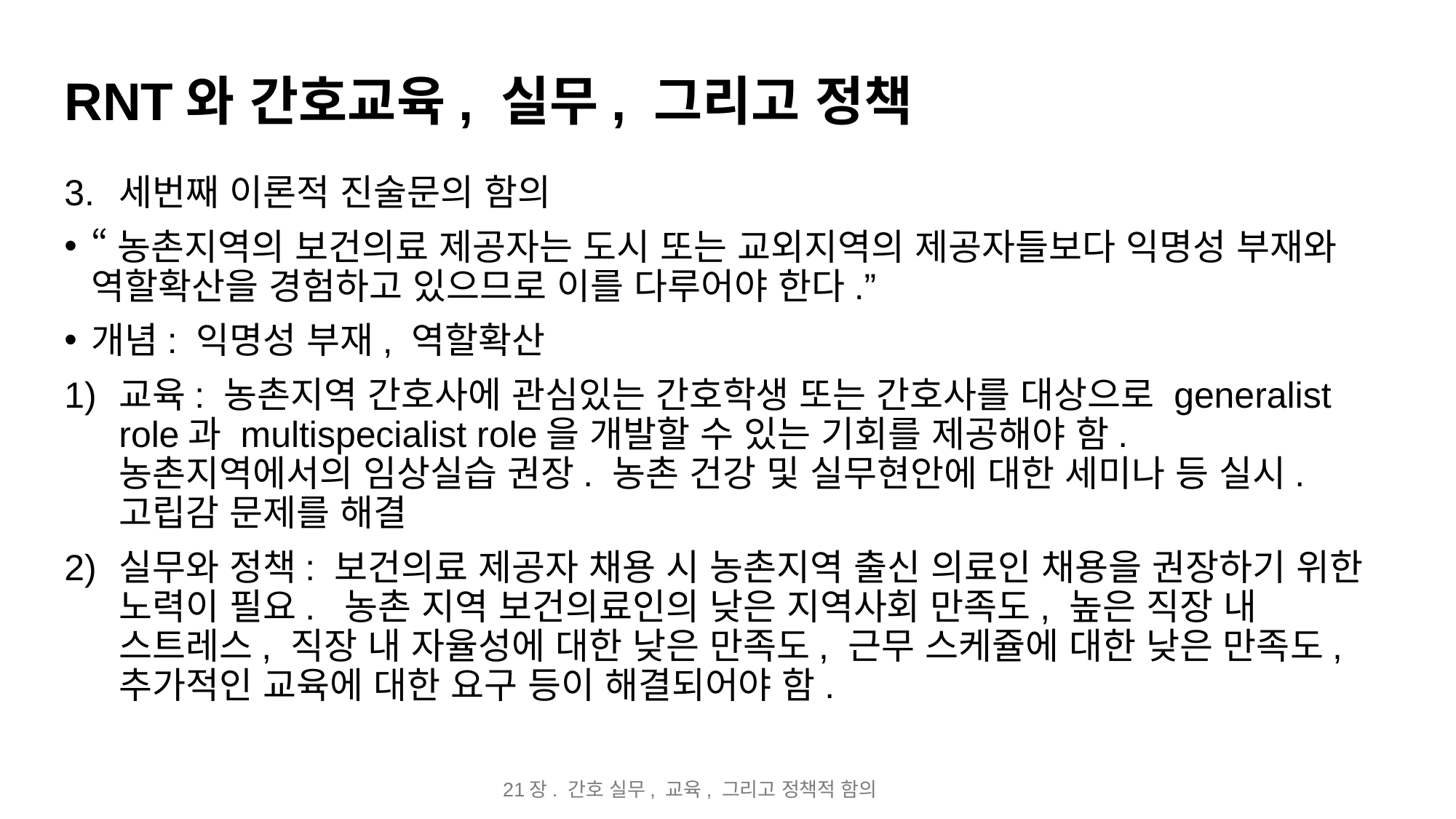

# RNT와 간호교육, 실무, 그리고 정책
세번째 이론적 진술문의 함의
“농촌지역의 보건의료 제공자는 도시 또는 교외지역의 제공자들보다 익명성 부재와 역할확산을 경험하고 있으므로 이를 다루어야 한다.”
개념: 익명성 부재, 역할확산
교육: 농촌지역 간호사에 관심있는 간호학생 또는 간호사를 대상으로 generalist role과 multispecialist role을 개발할 수 있는 기회를 제공해야 함. 농촌지역에서의 임상실습 권장. 농촌 건강 및 실무현안에 대한 세미나 등 실시. 고립감 문제를 해결
실무와 정책: 보건의료 제공자 채용 시 농촌지역 출신 의료인 채용을 권장하기 위한 노력이 필요.  농촌 지역 보건의료인의 낮은 지역사회 만족도, 높은 직장 내 스트레스, 직장 내 자율성에 대한 낮은 만족도, 근무 스케쥴에 대한 낮은 만족도, 추가적인 교육에 대한 요구 등이 해결되어야 함.
21장. 간호 실무, 교육, 그리고 정책적 함의